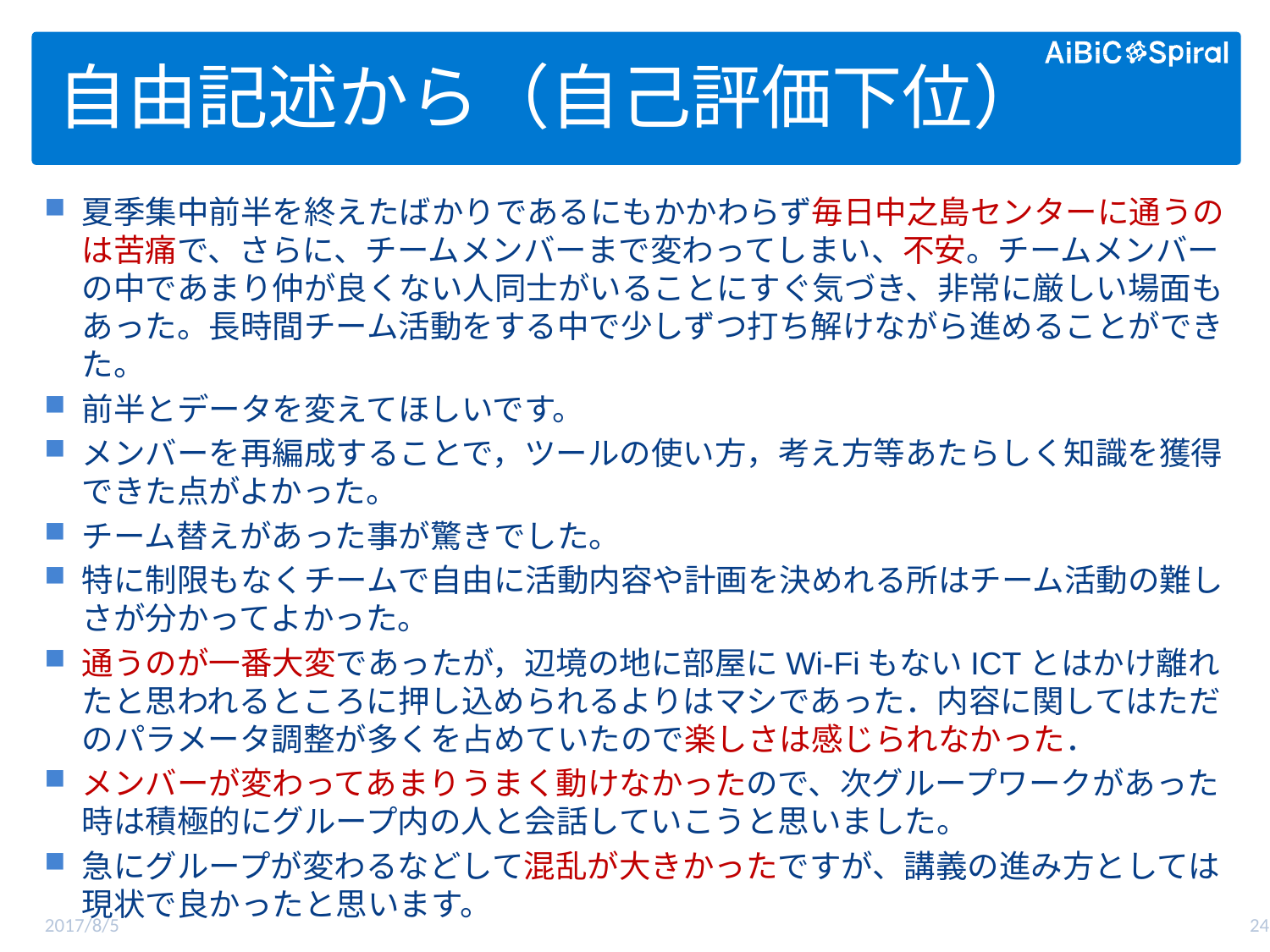

# 自由記述から（自己評価下位）
夏季集中前半を終えたばかりであるにもかかわらず毎日中之島センターに通うのは苦痛で、さらに、チームメンバーまで変わってしまい、不安。チームメンバーの中であまり仲が良くない人同士がいることにすぐ気づき、非常に厳しい場面もあった。長時間チーム活動をする中で少しずつ打ち解けながら進めることができた。
前半とデータを変えてほしいです。
メンバーを再編成することで，ツールの使い方，考え方等あたらしく知識を獲得できた点がよかった。
チーム替えがあった事が驚きでした。
特に制限もなくチームで自由に活動内容や計画を決めれる所はチーム活動の難しさが分かってよかった。
通うのが一番大変であったが，辺境の地に部屋にWi-FiもないICTとはかけ離れたと思われるところに押し込められるよりはマシであった．内容に関してはただのパラメータ調整が多くを占めていたので楽しさは感じられなかった．
メンバーが変わってあまりうまく動けなかったので、次グループワークがあった時は積極的にグループ内の人と会話していこうと思いました。
急にグループが変わるなどして混乱が大きかったですが、講義の進み方としては現状で良かったと思います。